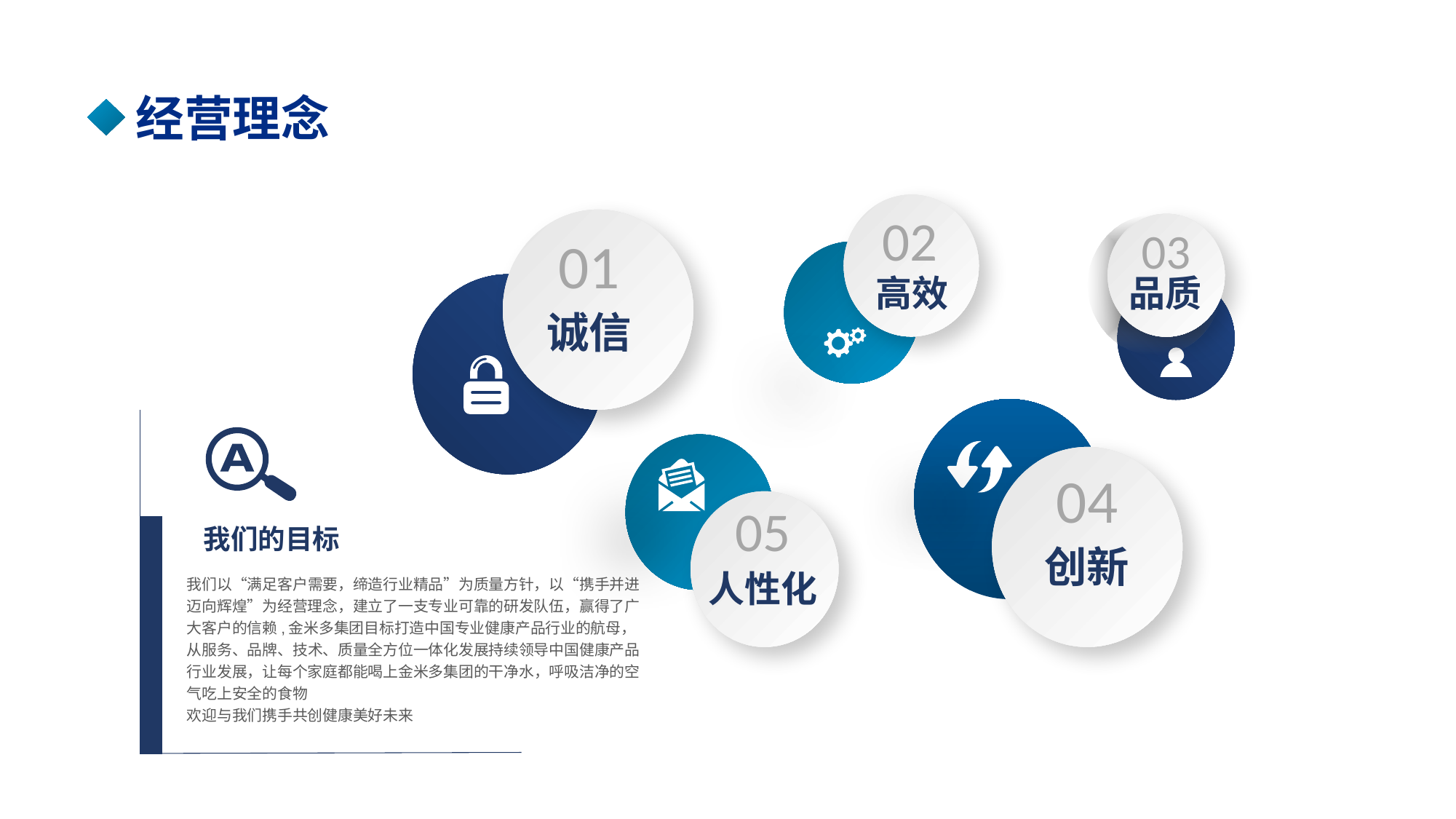

经营理念

02
高效

01
诚信

03
品质

04
创新

05
人性化
我们的目标
我们以“满足客户需要，缔造行业精品”为质量方针，以“携手并进 迈向辉煌”为经营理念，建立了一支专业可靠的研发队伍，赢得了广大客户的信赖,金米多集团目标打造中国专业健康产品行业的航母，从服务、品牌、技术、质量全方位一体化发展持续领导中国健康产品行业发展，让每个家庭都能喝上金米多集团的干净水，呼吸洁净的空气吃上安全的食物
欢迎与我们携手共创健康美好未来